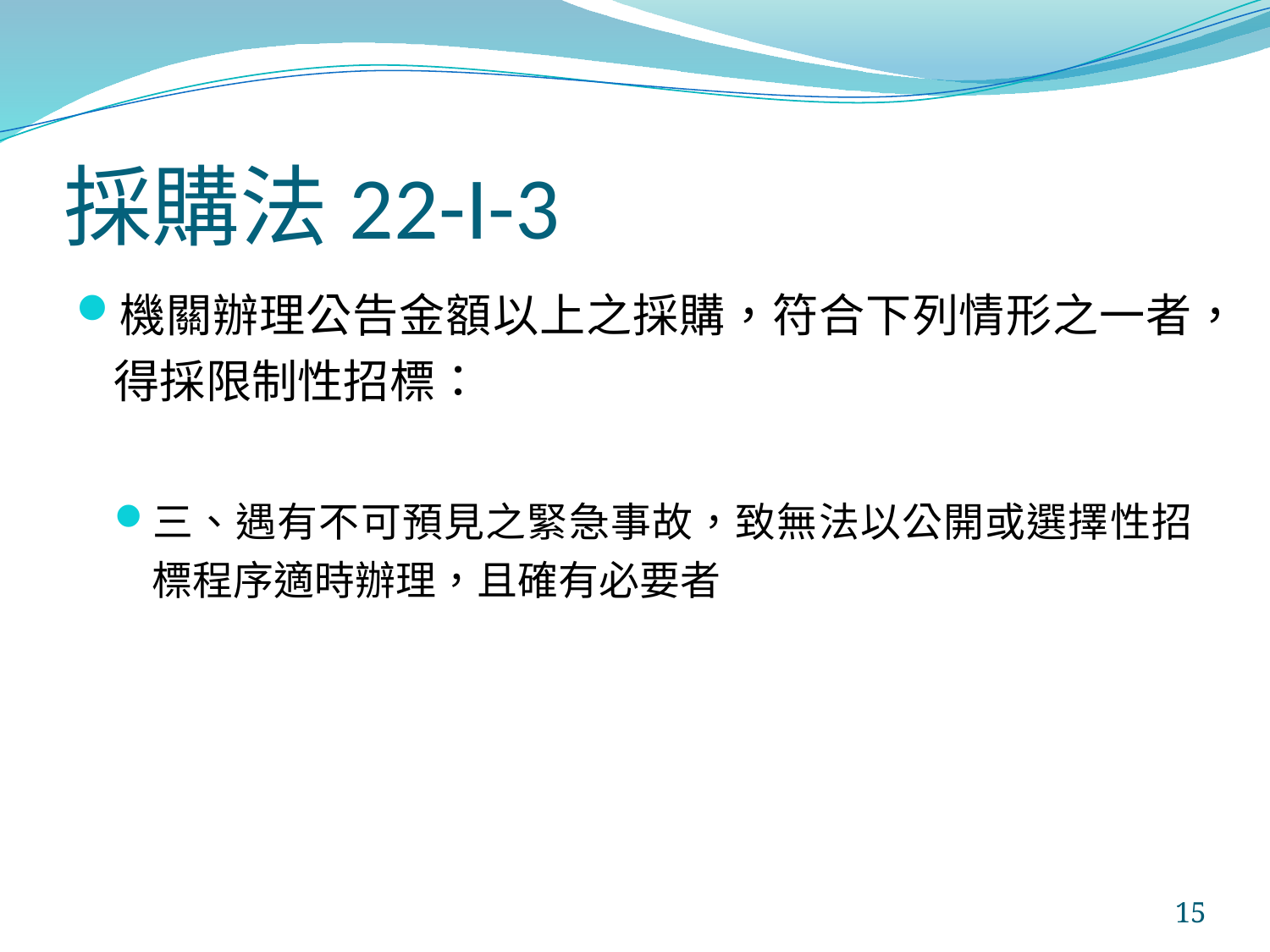

# 採購法22-I-3
機關辦理公告金額以上之採購，符合下列情形之一者，得採限制性招標：

三、遇有不可預見之緊急事故，致無法以公開或選擇性招標程序適時辦理，且確有必要者
15